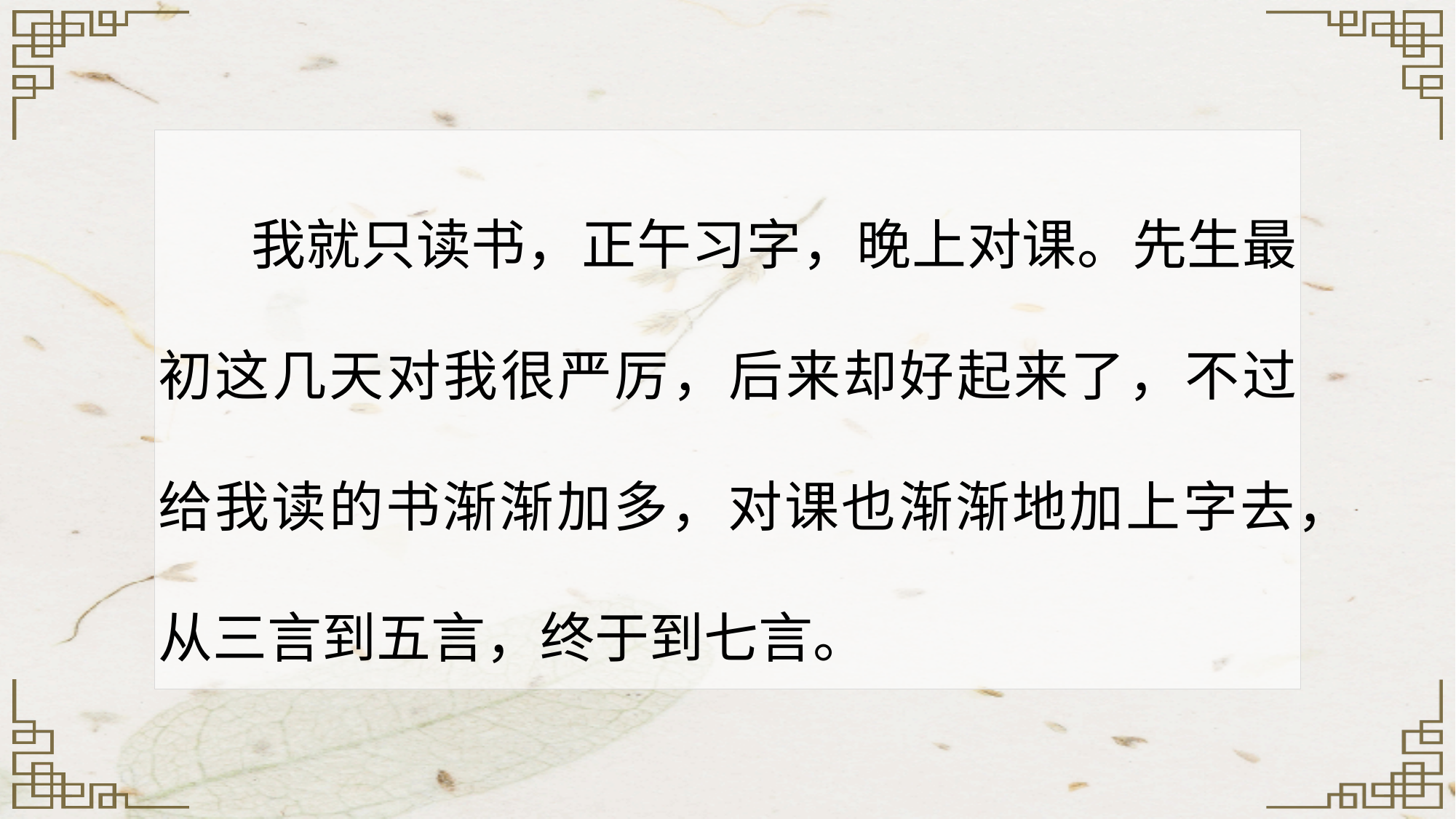

我就只读书，正午习字，晚上对课。先生最初这几天对我很严厉，后来却好起来了，不过给我读的书渐渐加多，对课也渐渐地加上字去，从三言到五言，终于到七言。